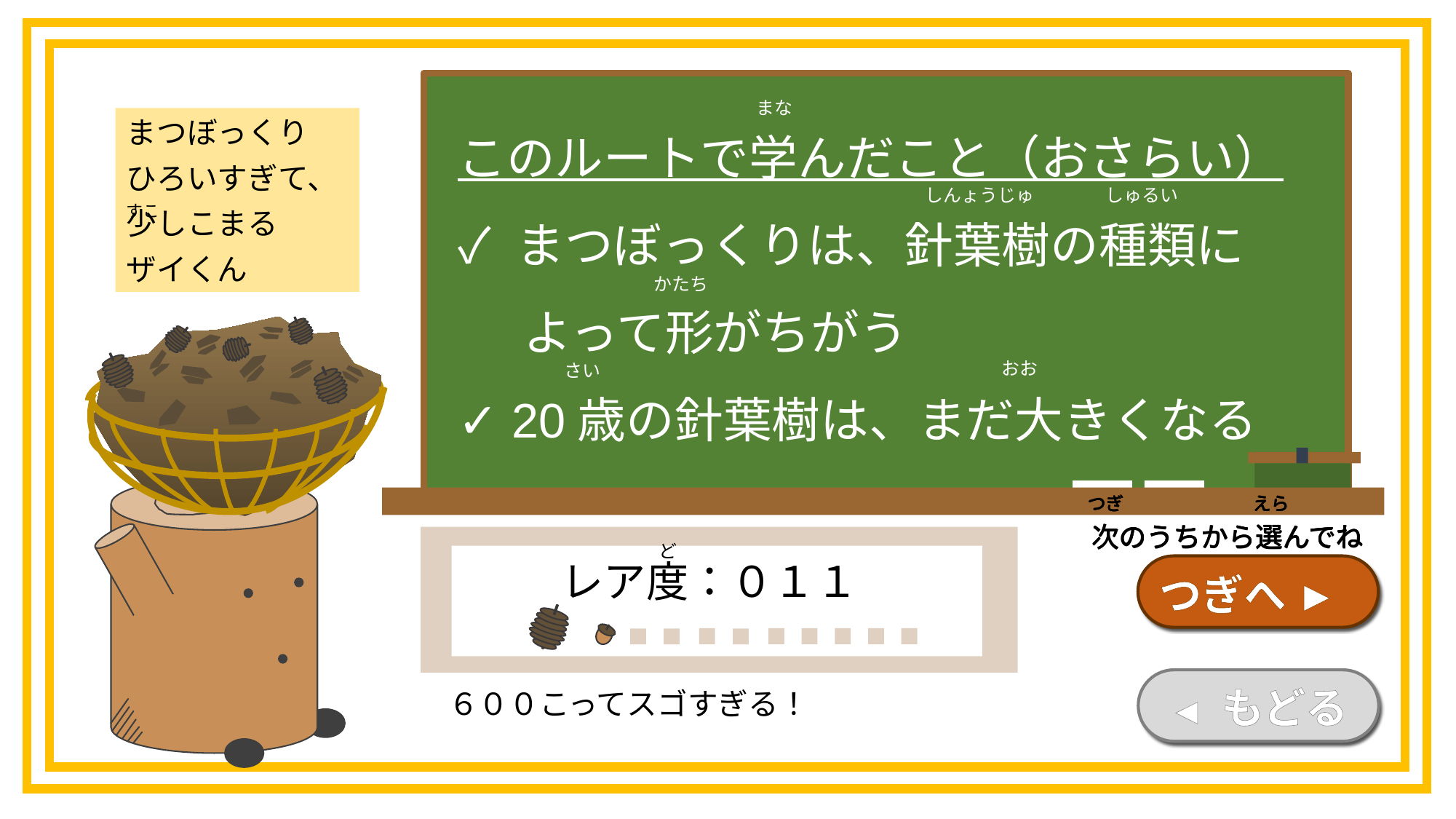

まな
このルートで学んだこと（おさらい）
✓ まつぼっくりは、針葉樹の種類に
    よって形がちがう
✓ 20歳の針葉樹は、まだ大きくなる
まつぼっくり
ひろいすぎて、
少しこまる
ザイくん
しんょうじゅ
しゅるい
すこ
かたち

おお
さい
つぎ
えら
次のうちから選んでね
つぎ
えら
次のうちから選んでね
つぎ
えら
次のうちから選んでね
つぎ
えら
次のうちから選んでね

ど

レア度：０１１

つぎへ ►

◄ もどる
６００こってスゴすぎる！